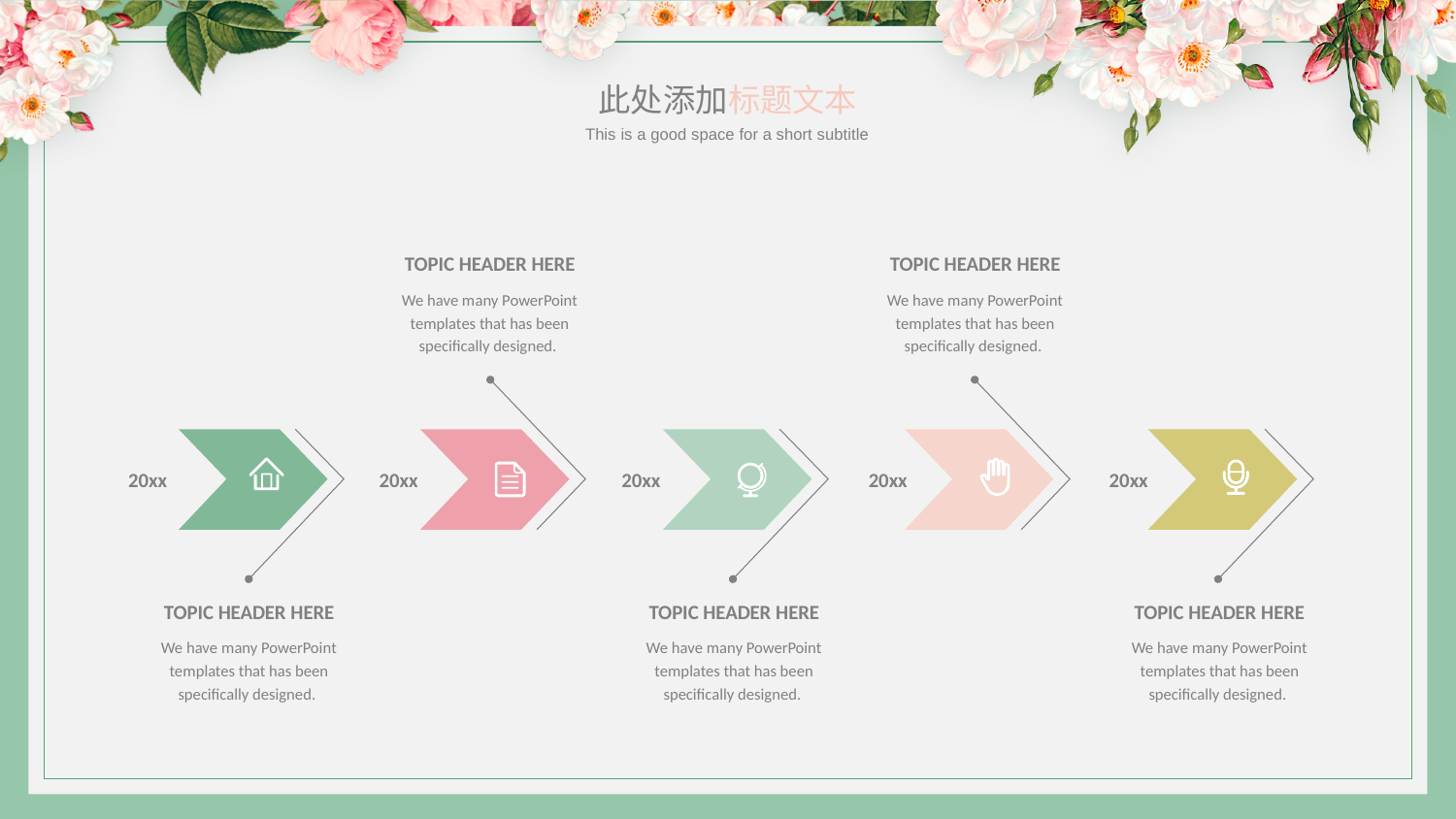

此处添加标题文本
This is a good space for a short subtitle
TOPIC HEADER HERE
TOPIC HEADER HERE
We have many PowerPoint templates that has been specifically designed.
We have many PowerPoint templates that has been specifically designed.

20xx
20xx
20xx
20xx
20xx
TOPIC HEADER HERE
TOPIC HEADER HERE
TOPIC HEADER HERE
We have many PowerPoint templates that has been specifically designed.
We have many PowerPoint templates that has been specifically designed.
We have many PowerPoint templates that has been specifically designed.